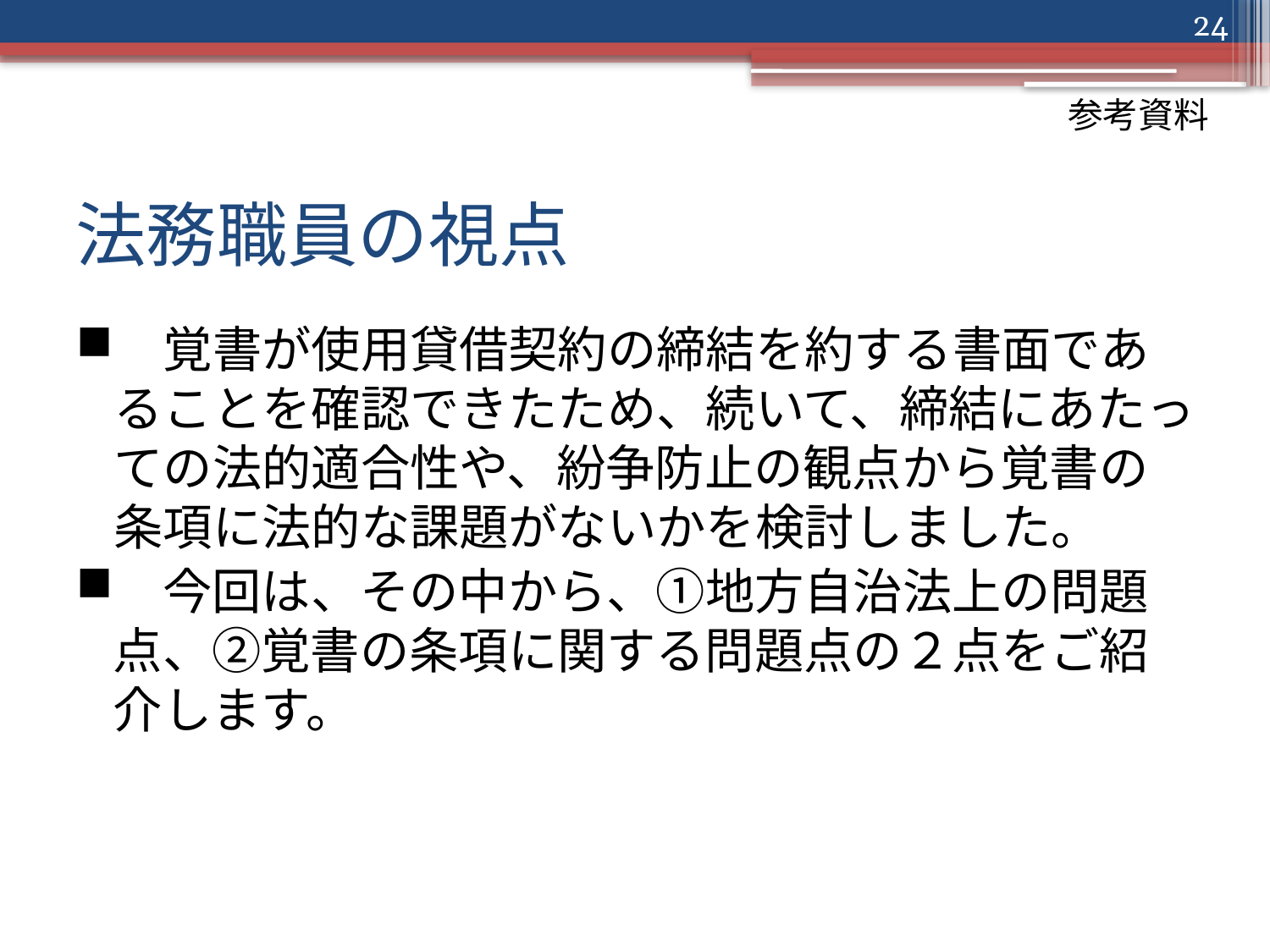

24
参考資料
# 法務職員の視点
　覚書が使用貸借契約の締結を約する書面であることを確認できたため、続いて、締結にあたっての法的適合性や、紛争防止の観点から覚書の条項に法的な課題がないかを検討しました。
　今回は、その中から、①地方自治法上の問題点、②覚書の条項に関する問題点の２点をご紹介します。